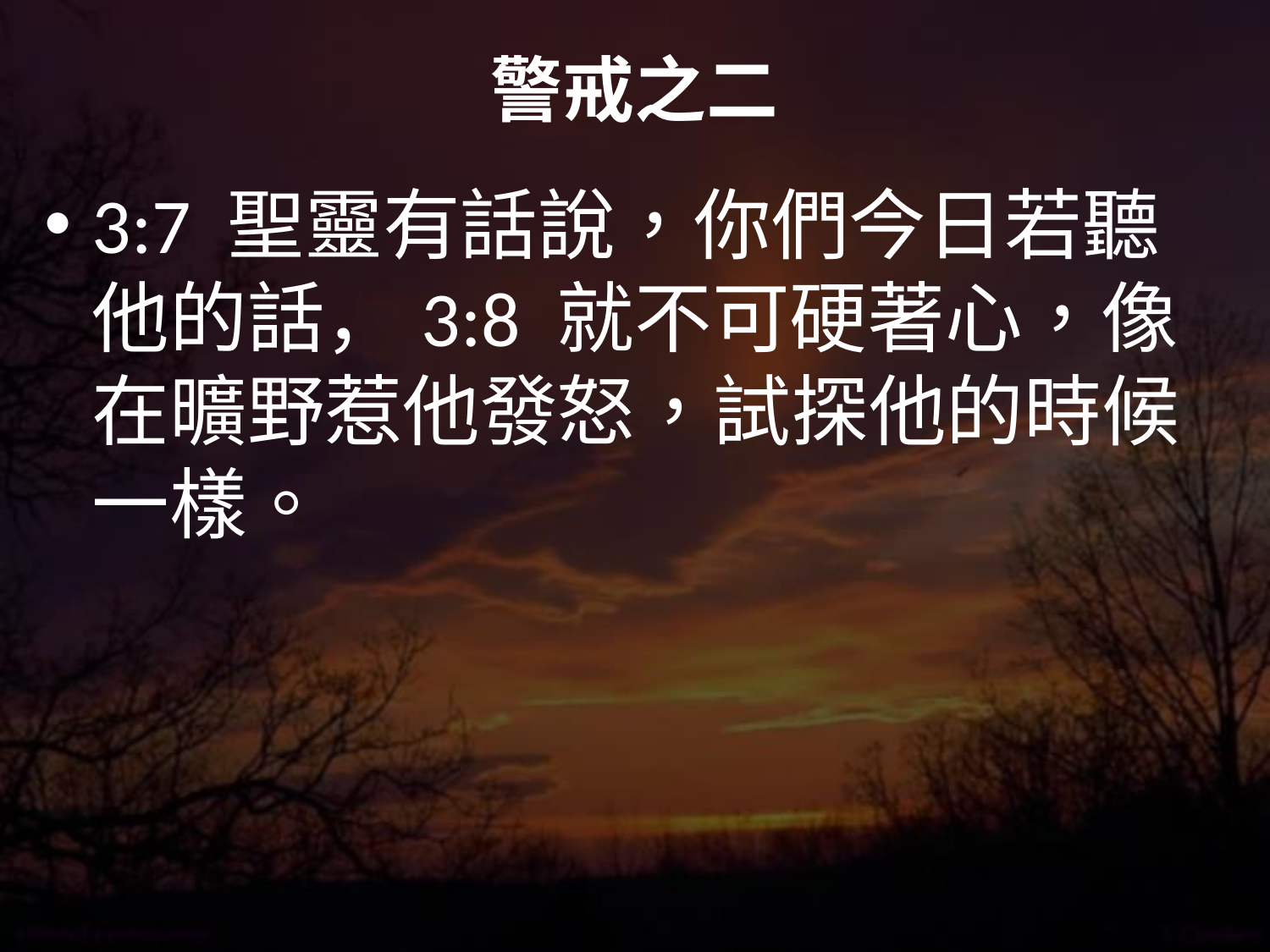

# 警戒之二
3:7 聖靈有話說，你們今日若聽他的話，3:8 就不可硬著心，像在曠野惹他發怒，試探他的時候一樣。